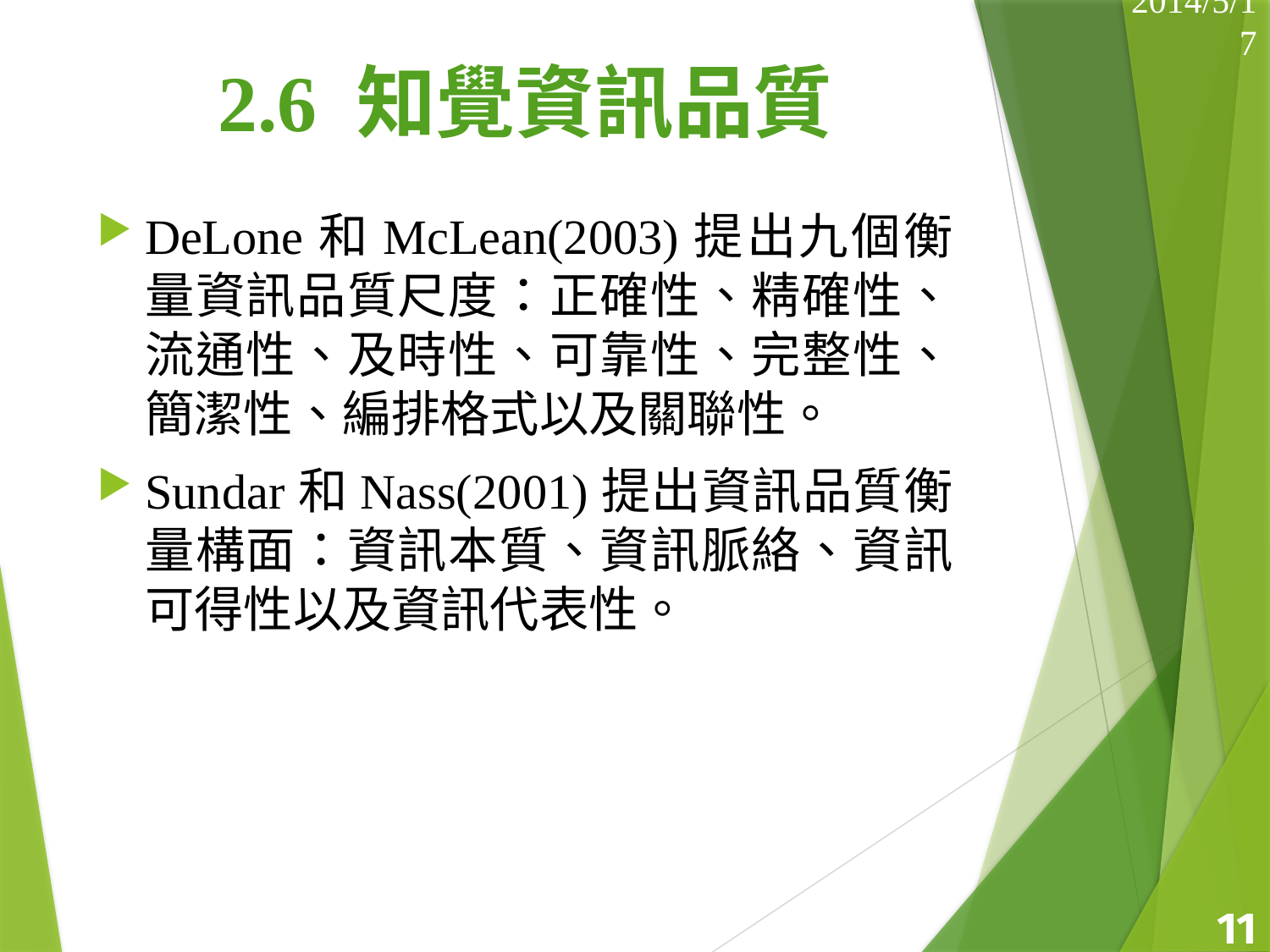

2014/5/17
# 2.6 知覺資訊品質
DeLone和McLean(2003)提出九個衡量資訊品質尺度：正確性、精確性、流通性、及時性、可靠性、完整性、簡潔性、編排格式以及關聯性。
Sundar和Nass(2001)提出資訊品質衡量構面：資訊本質、資訊脈絡、資訊可得性以及資訊代表性。

11